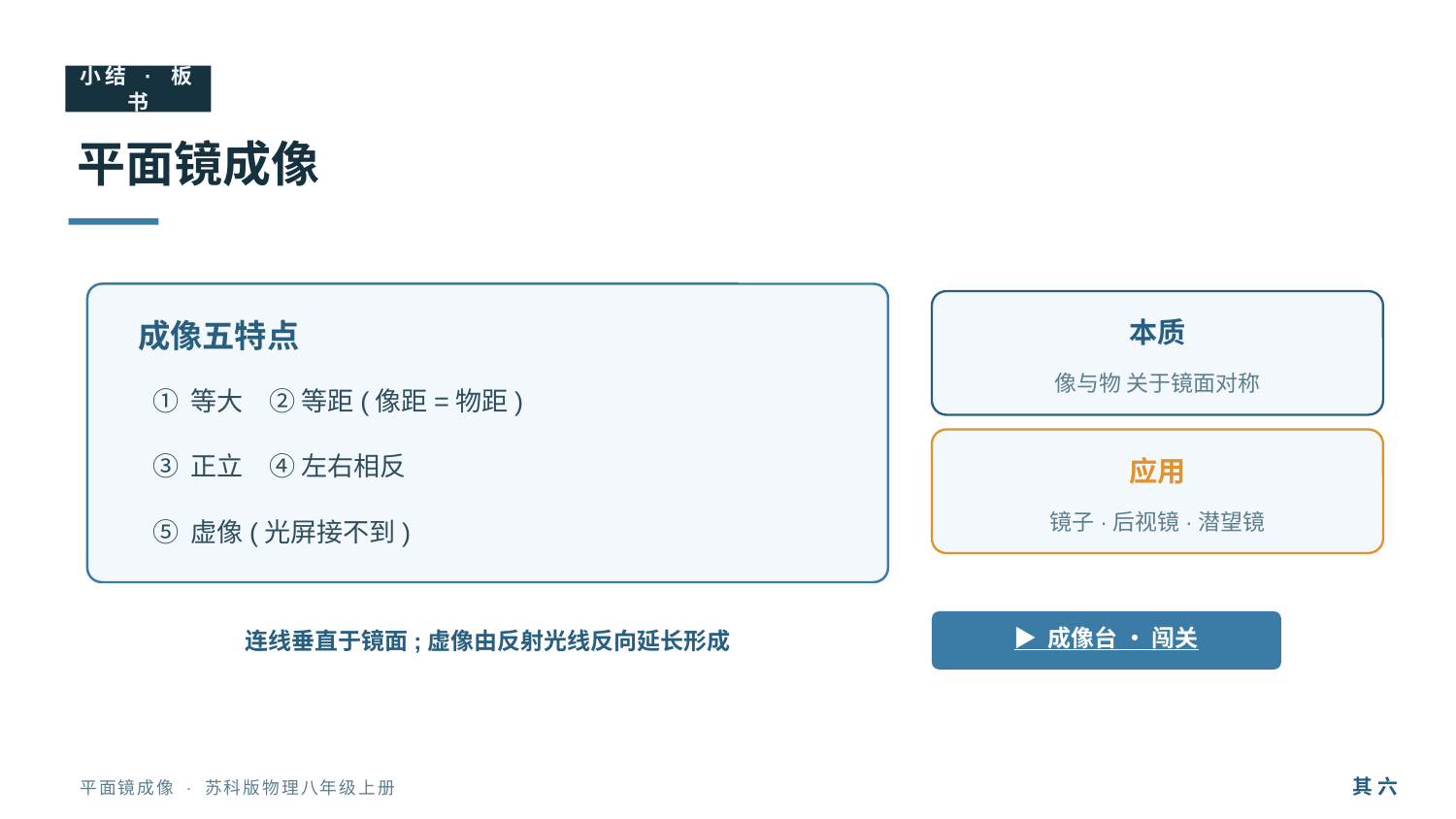

小结 · 板书

平面镜成像

本质
成像五特点
像与物 关于镜面对称
① 等大　② 等距(像距=物距)

③ 正立　④ 左右相反
应用
镜子·后视镜·潜望镜
⑤ 虚像(光屏接不到)
▶  成像台 · 闯关
连线垂直于镜面;虚像由反射光线反向延长形成

其 六
平面镜成像 · 苏科版物理八年级上册